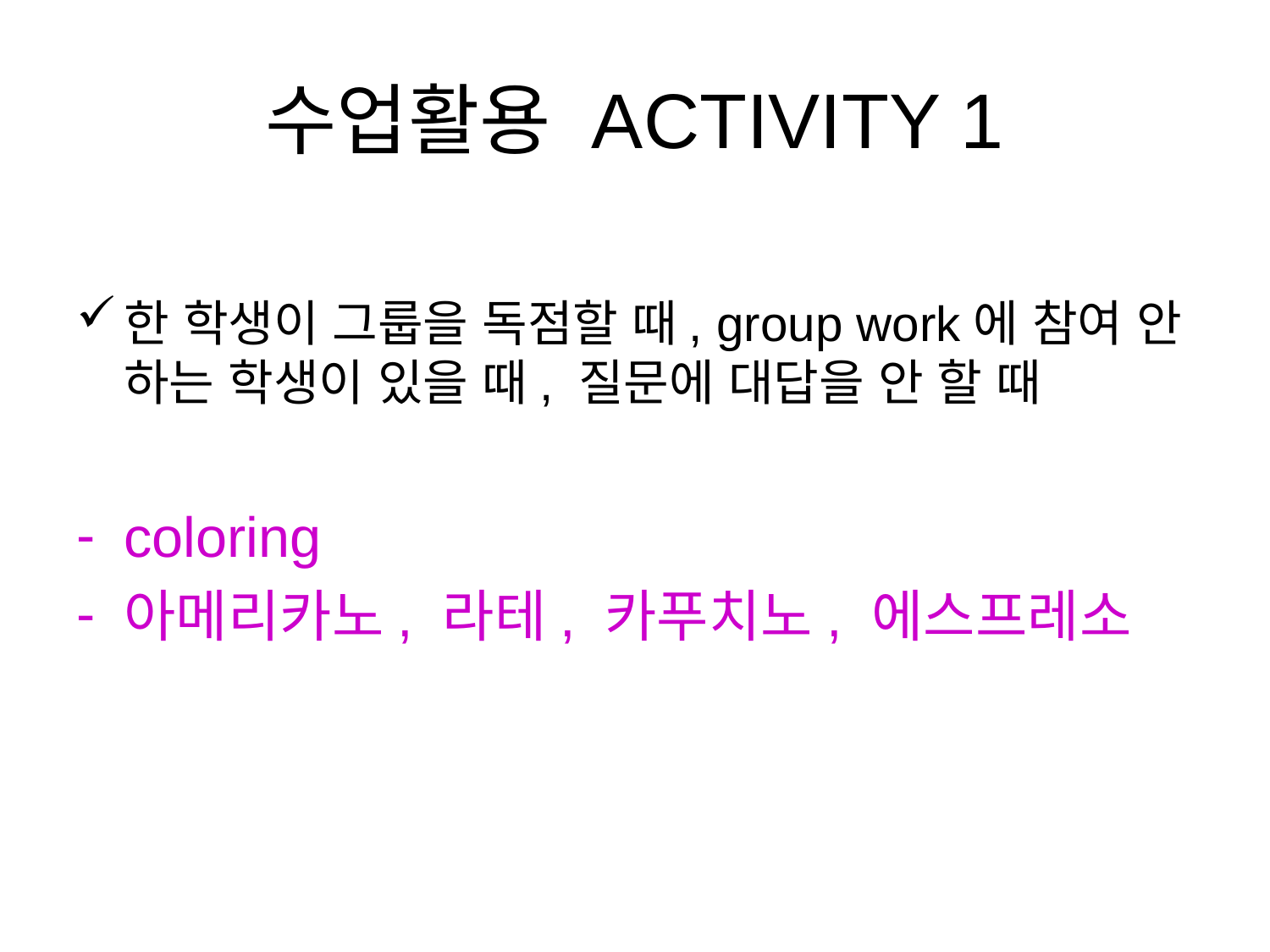

# 수업활용 ACTIVITY 1
한 학생이 그룹을 독점할 때, group work에 참여 안 하는 학생이 있을 때, 질문에 대답을 안 할 때

coloring
아메리카노, 라테, 카푸치노, 에스프레소